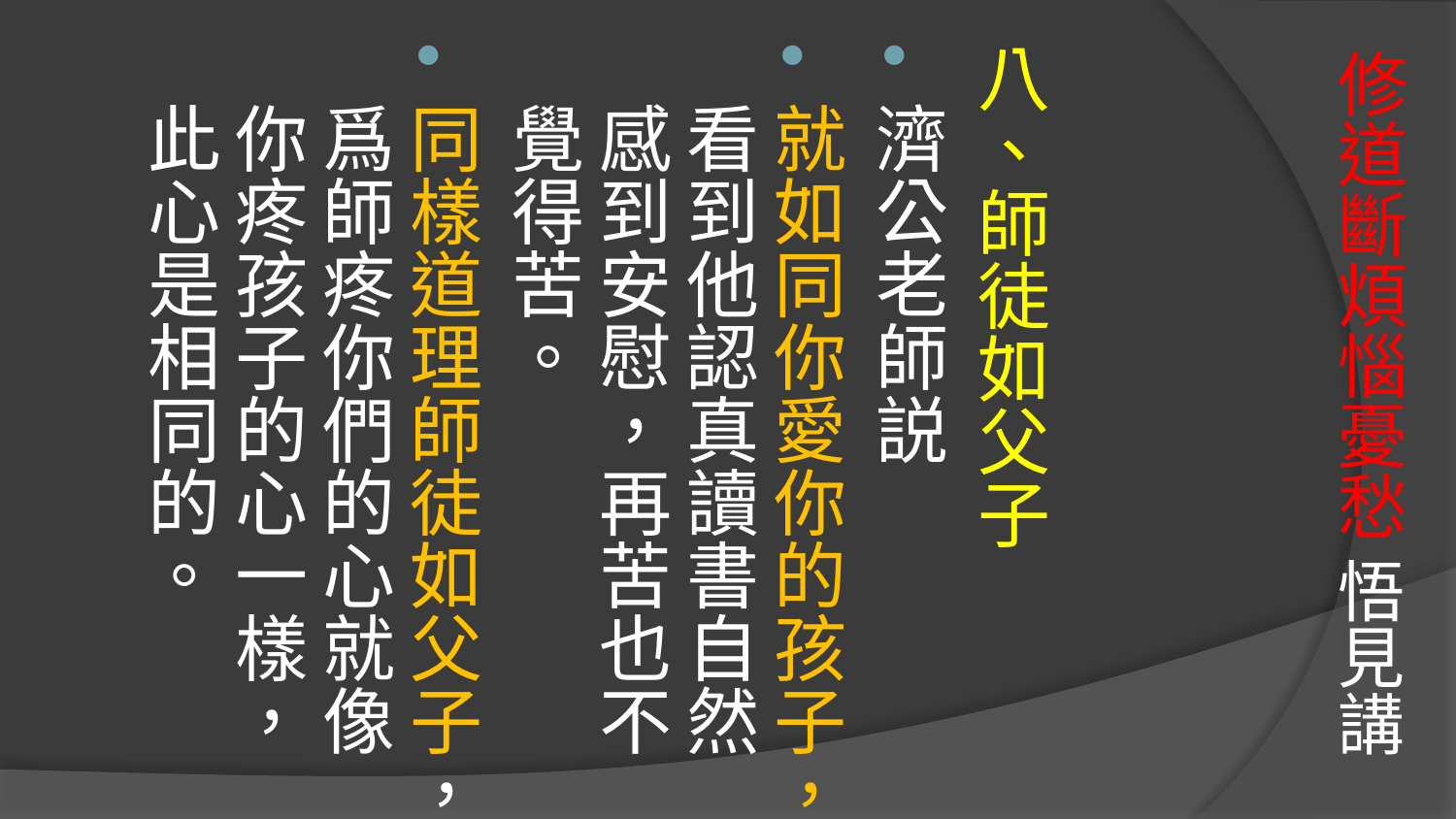

# 修道斷煩惱憂愁 悟見講
八、師徒如父子
濟公老師説
就如同你愛你的孩子，看到他認真讀書自然感到安慰，再苦也不覺得苦。
同樣道理師徒如父子，爲師疼你們的心就像你疼孩子的心一樣，此心是相同的。